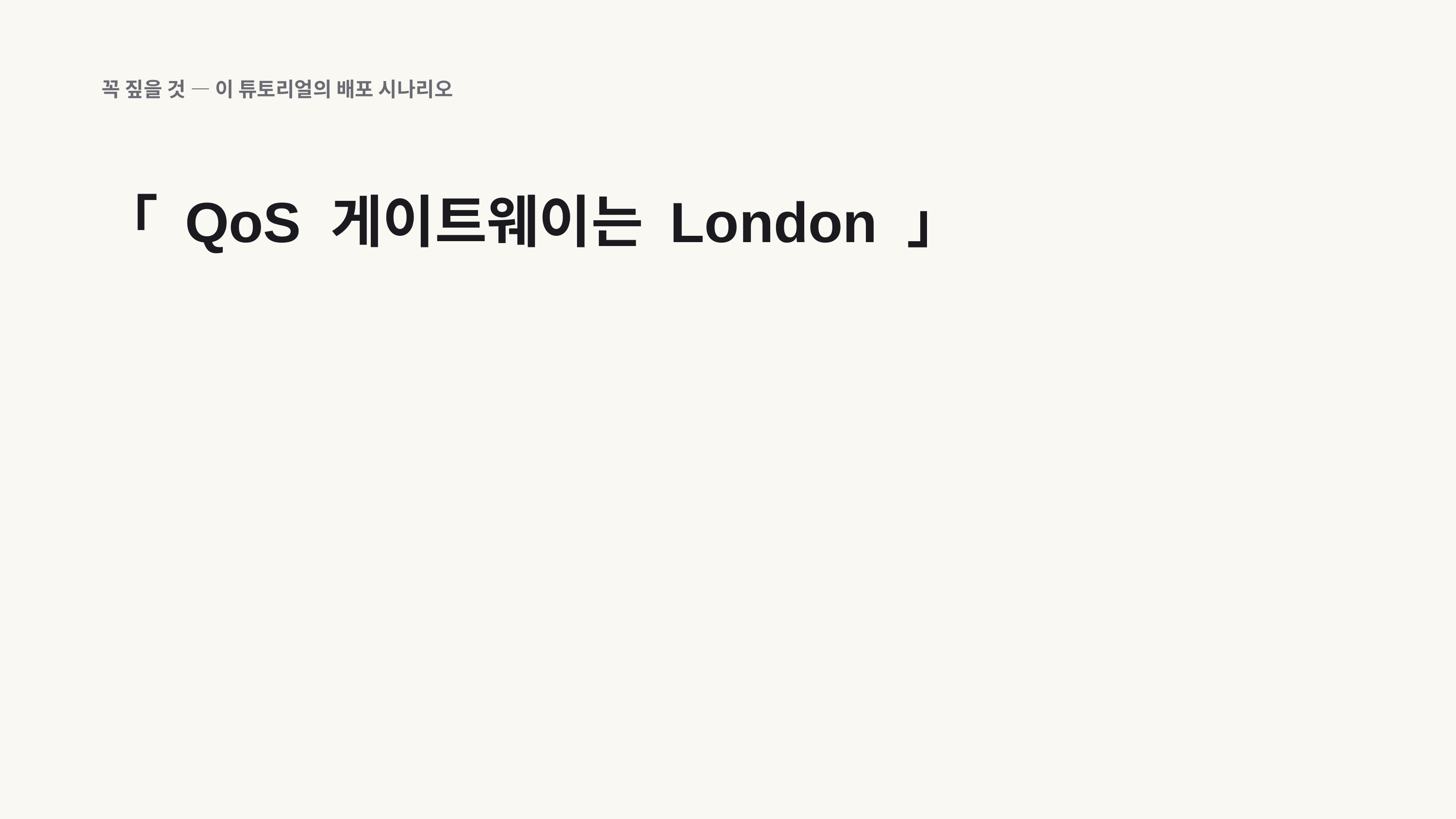

꼭 짚을 것 — 이 튜토리얼의 배포 시나리오
「 QoS 게이트웨이는 London 」